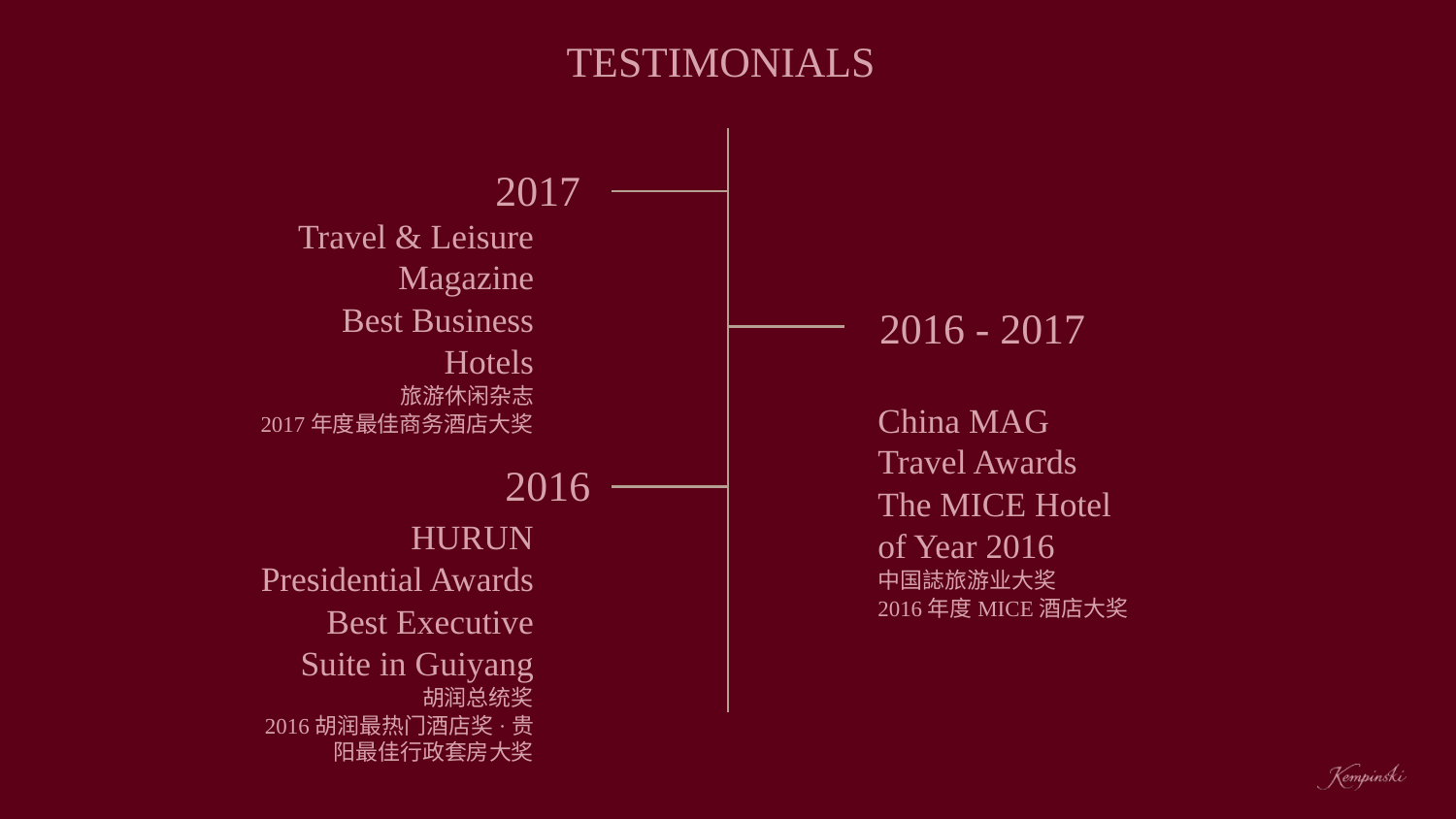

TESTIMONIALS

2017

Travel & Leisure Magazine
Best Business Hotels
旅游休闲杂志
2017年度最佳商务酒店大奖

2016 - 2017

China MAG Travel Awards
The MICE Hotel of Year 2016
中国誌旅游业大奖
2016年度MICE酒店大奖

2016

HURUN Presidential Awards
Best Executive Suite in Guiyang
胡润总统奖
2016胡润最热门酒店奖·贵阳最佳行政套房大奖